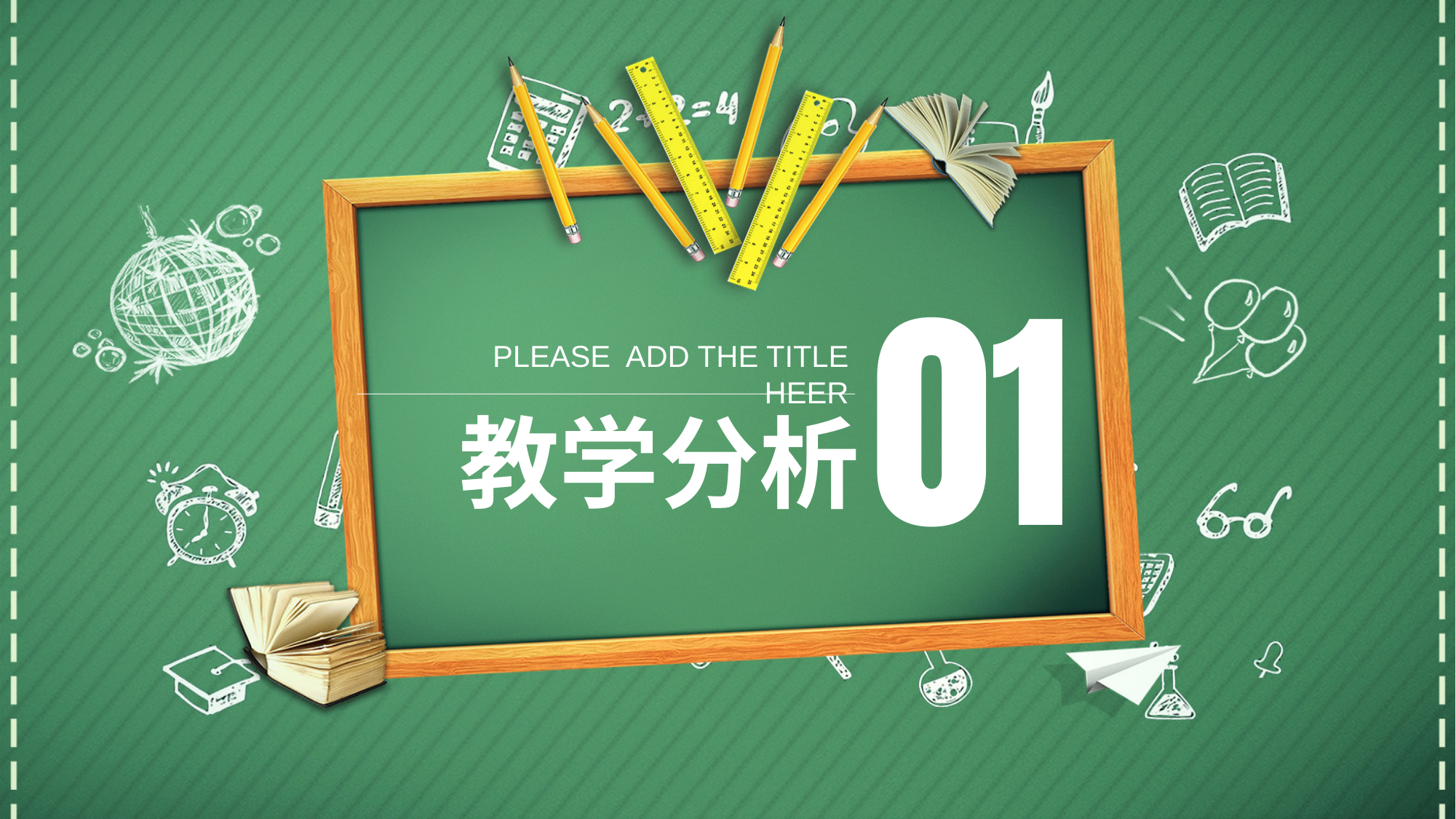

01
PLEASE  ADD THE TITLE HEER

教学分析